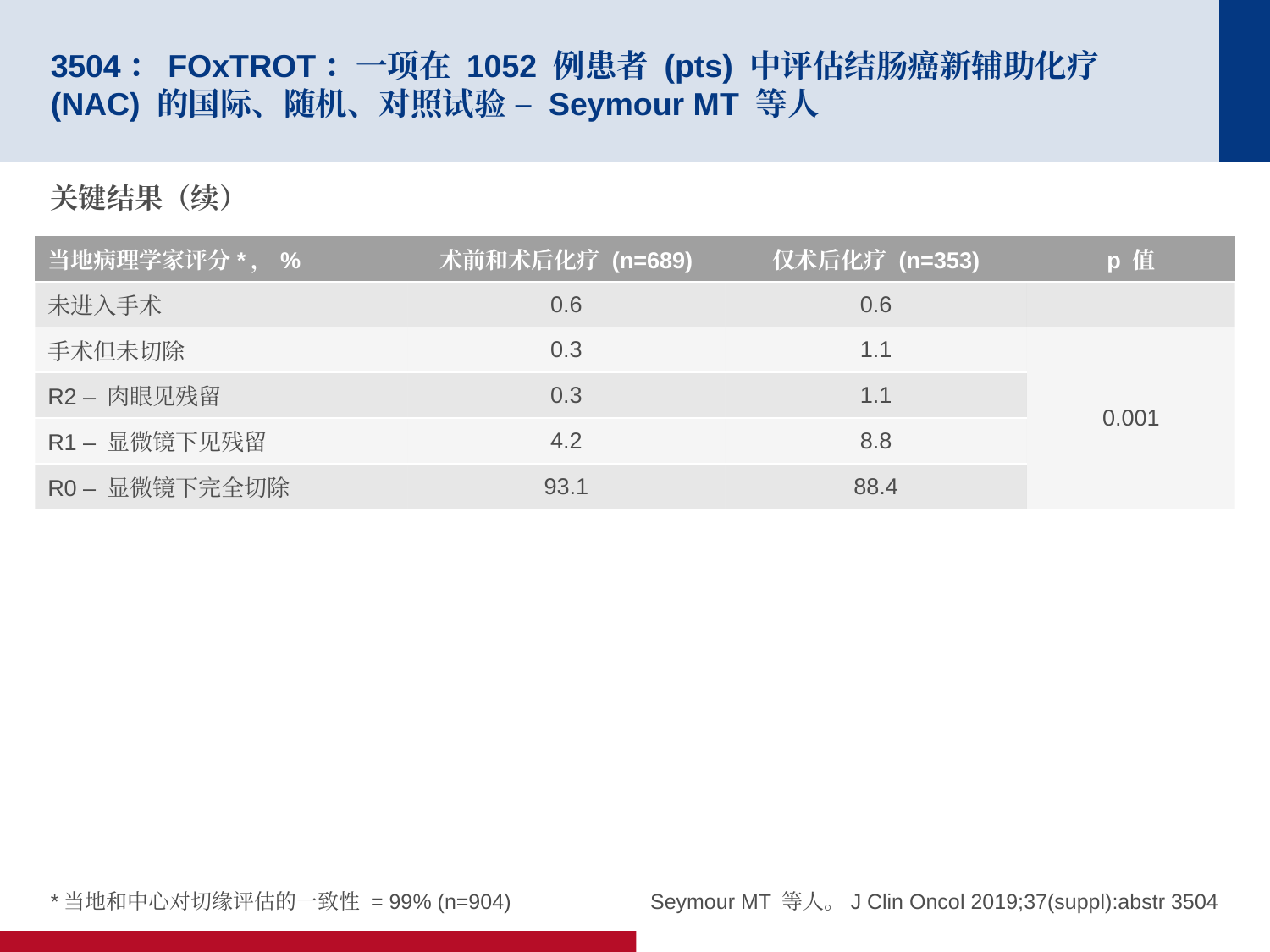

# 3504：FOxTROT：一项在 1052 例患者 (pts) 中评估结肠癌新辅助化疗 (NAC) 的国际、随机、对照试验 – Seymour MT 等人
关键结果（续）
| 当地病理学家评分\*，% | 术前和术后化疗 (n=689) | 仅术后化疗 (n=353) | p 值 |
| --- | --- | --- | --- |
| 未进入手术 | 0.6 | 0.6 |  |
| 手术但未切除 | 0.3 | 1.1 | 0.001 |
| R2 – 肉眼见残留 | 0.3 | 1.1 |  |
| R1 – 显微镜下见残留 | 4.2 | 8.8 |  |
| R0 – 显微镜下完全切除 | 93.1 | 88.4 |  |
*当地和中心对切缘评估的一致性 = 99% (n=904)
Seymour MT 等人。J Clin Oncol 2019;37(suppl):abstr 3504